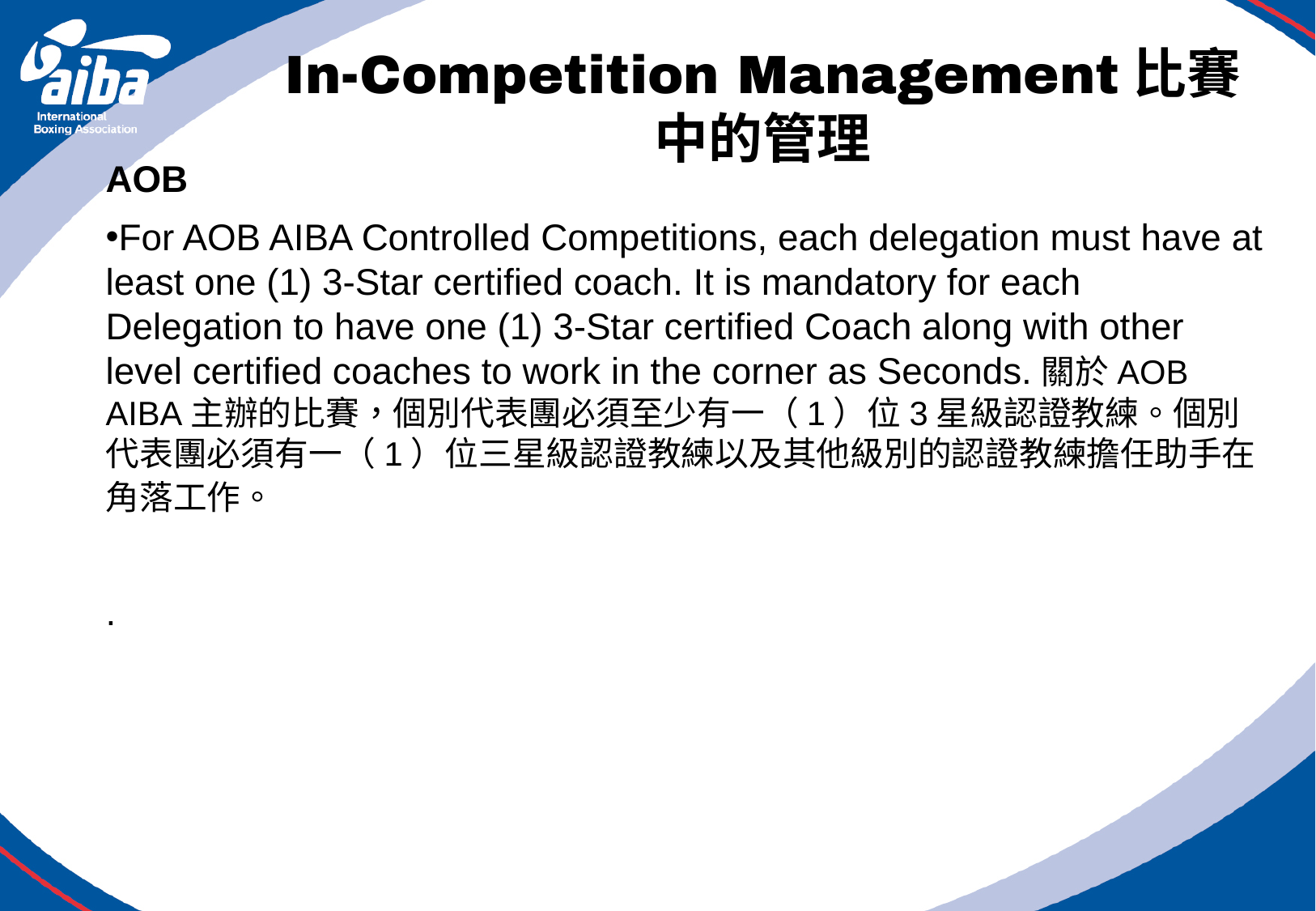

# In-Competition Management比賽中的管理
AOB
For AOB AIBA Controlled Competitions, each delegation must have at least one (1) 3-Star certified coach. It is mandatory for each Delegation to have one (1) 3-Star certified Coach along with other level certified coaches to work in the corner as Seconds.關於AOB AIBA主辦的比賽，個別代表團必須至少有一（1）位3星級認證教練。個別代表團必須有一（1）位三星級認證教練以及其他級別的認證教練擔任助手在角落工作。

.